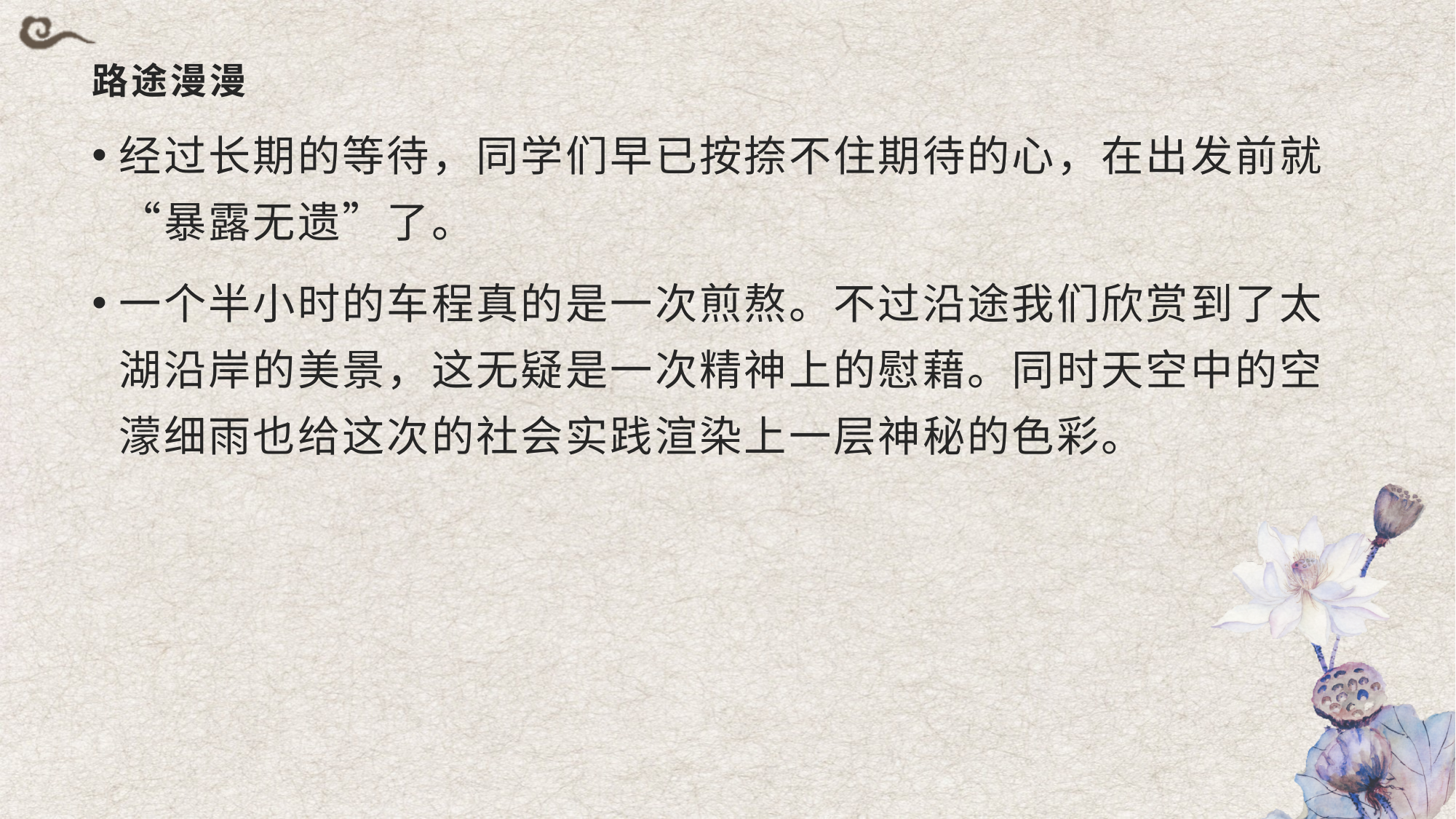

# 路途漫漫
经过长期的等待，同学们早已按捺不住期待的心，在出发前就“暴露无遗”了。
一个半小时的车程真的是一次煎熬。不过沿途我们欣赏到了太湖沿岸的美景，这无疑是一次精神上的慰藉。同时天空中的空濛细雨也给这次的社会实践渲染上一层神秘的色彩。